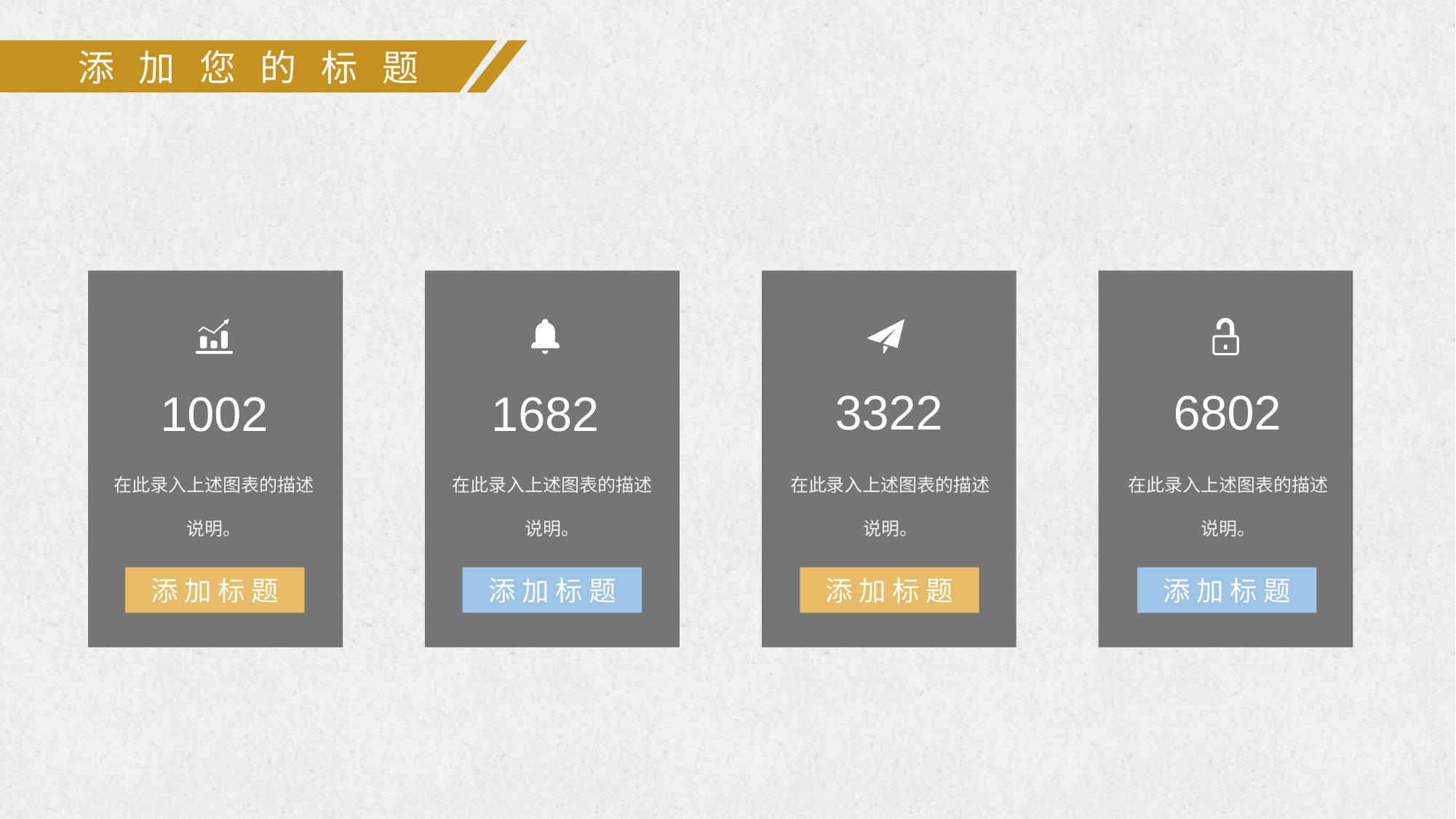

添   加   您   的   标   题

1002
在此录入上述图表的描述说明。
添 加 标 题

1682
在此录入上述图表的描述说明。
添 加 标 题

3322
在此录入上述图表的描述说明。
添 加 标 题

6802
在此录入上述图表的描述说明。
添 加 标 题